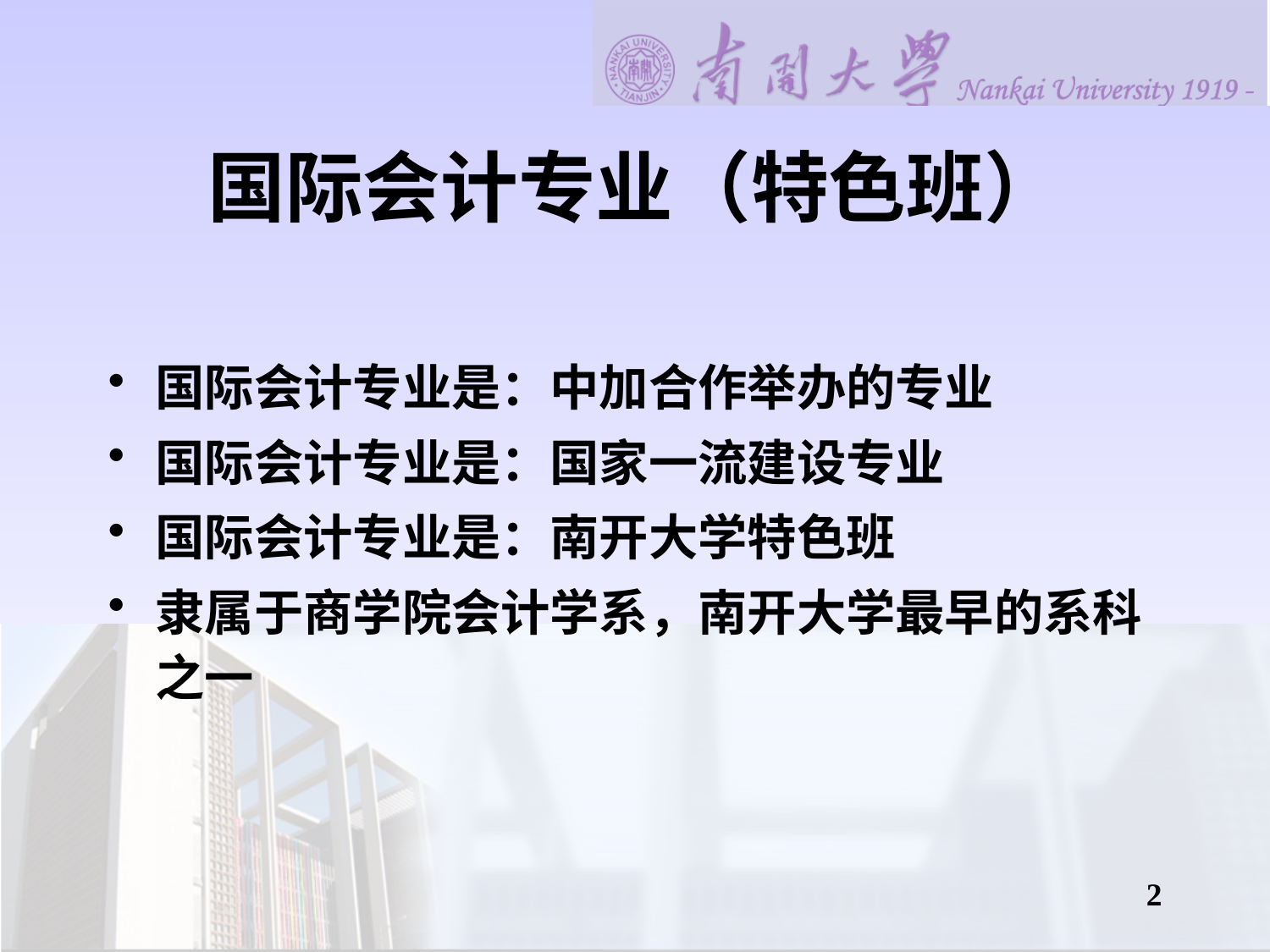

# 国际会计专业（特色班）

国际会计专业是：中加合作举办的专业
国际会计专业是：国家一流建设专业
国际会计专业是：南开大学特色班
隶属于商学院会计学系，南开大学最早的系科之一

2